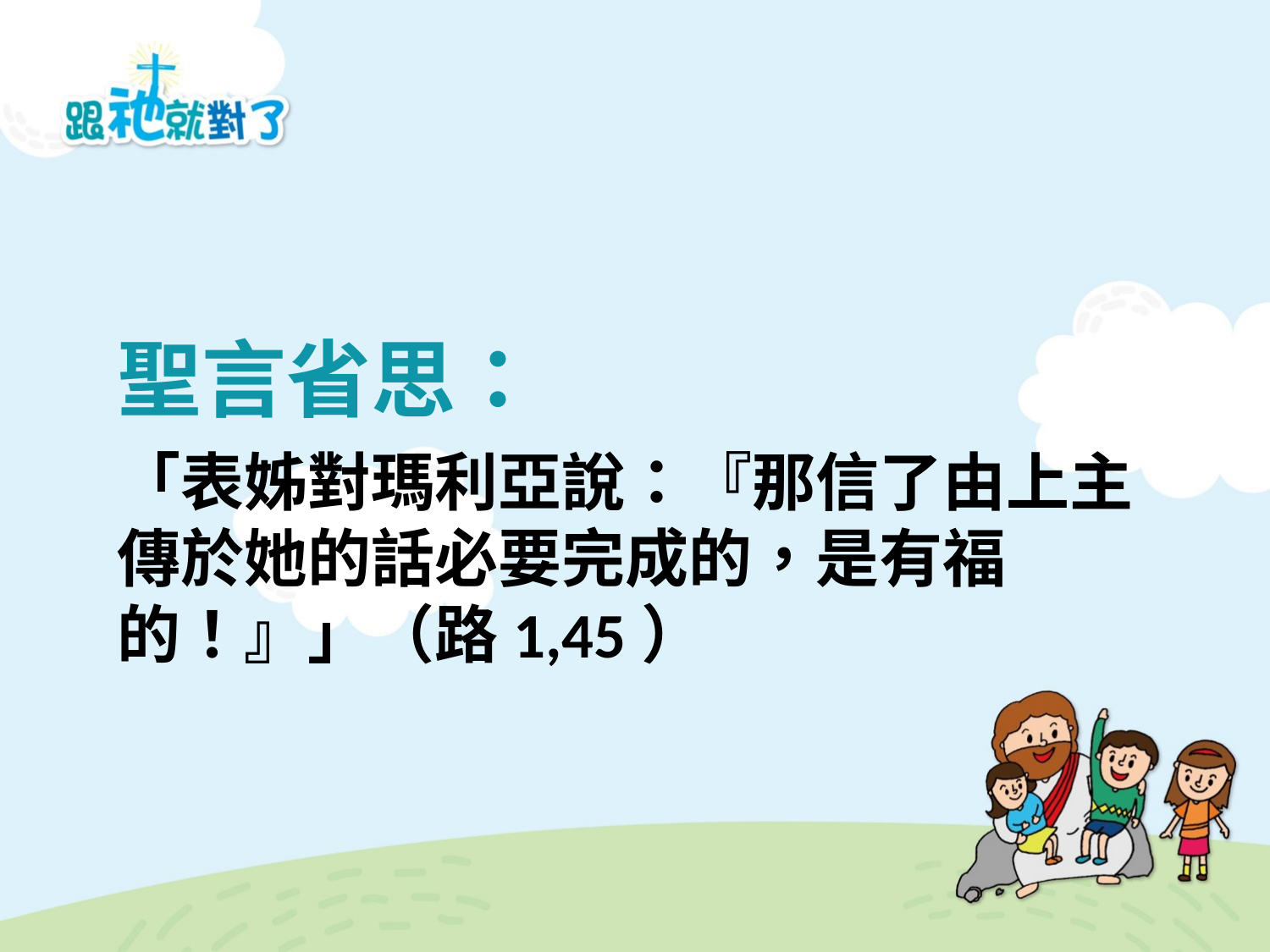

聖言省思：
「表姊對瑪利亞說：『那信了由上主傳於她的話必要完成的，是有福的！』」（路1,45）